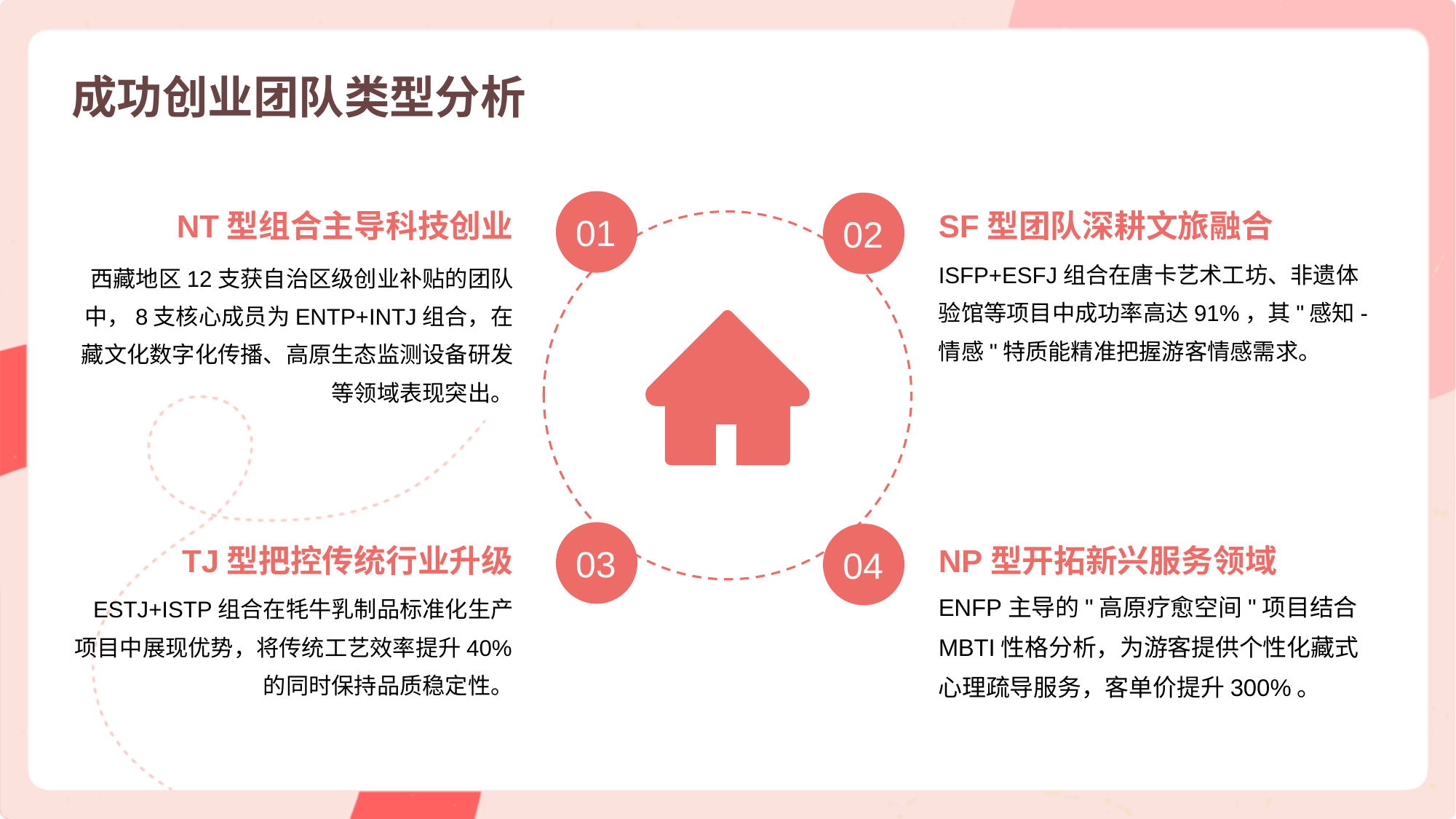

成功创业团队类型分析
NT型组合主导科技创业

SF型团队深耕文旅融合

01
02

ISFP+ESFJ组合在唐卡艺术工坊、非遗体验馆等项目中成功率高达91%，其"感知-情感"特质能精准把握游客情感需求。
西藏地区12支获自治区级创业补贴的团队中，8支核心成员为ENTP+INTJ组合，在藏文化数字化传播、高原生态监测设备研发等领域表现突出。

TJ型把控传统行业升级
NP型开拓新兴服务领域
03
04
ENFP主导的"高原疗愈空间"项目结合MBTI性格分析，为游客提供个性化藏式心理疏导服务，客单价提升300%。
ESTJ+ISTP组合在牦牛乳制品标准化生产项目中展现优势，将传统工艺效率提升40%的同时保持品质稳定性。